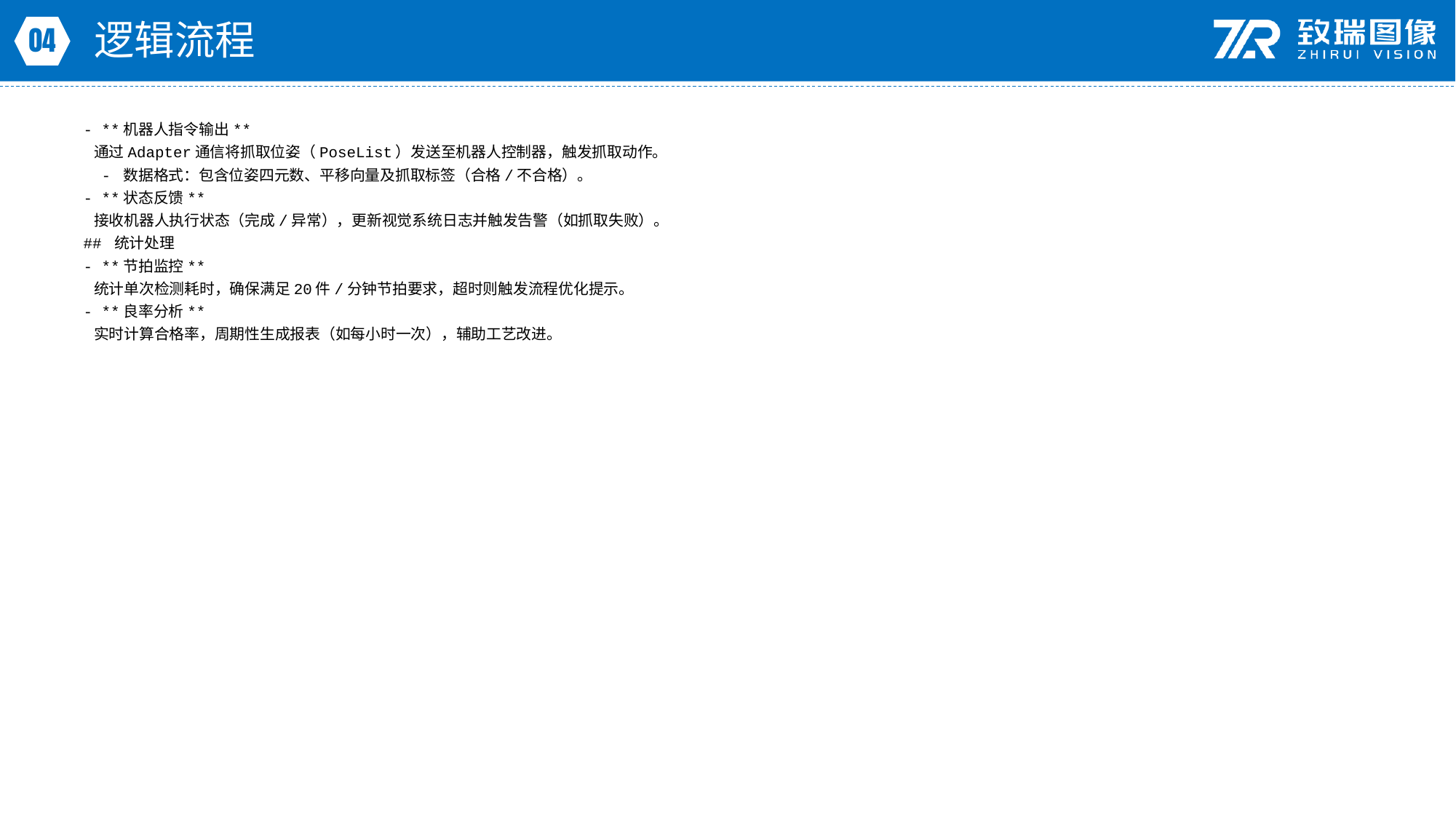

逻辑流程
04

- **机器人指令输出**
  通过Adapter通信将抓取位姿（PoseList）发送至机器人控制器，触发抓取动作。
  - 数据格式：包含位姿四元数、平移向量及抓取标签（合格/不合格）。
- **状态反馈**
  接收机器人执行状态（完成/异常），更新视觉系统日志并触发告警（如抓取失败）。
## 统计处理
- **节拍监控**
  统计单次检测耗时，确保满足20件/分钟节拍要求，超时则触发流程优化提示。
- **良率分析**
  实时计算合格率，周期性生成报表（如每小时一次），辅助工艺改进。